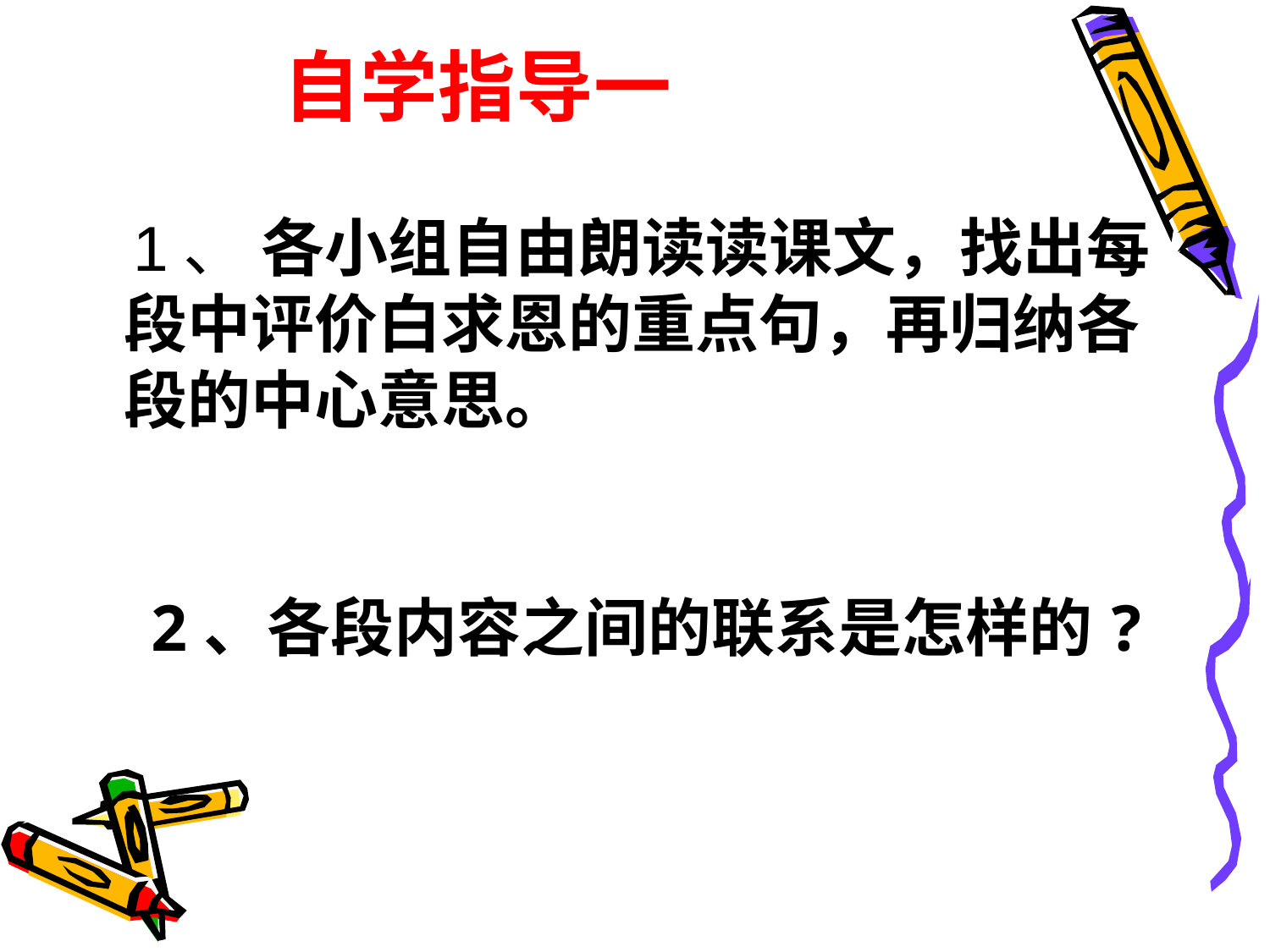

# 自学指导一
   1、 各小组自由朗读读课文，找出每段中评价白求恩的重点句，再归纳各段的中心意思。

2、各段内容之间的联系是怎样的?